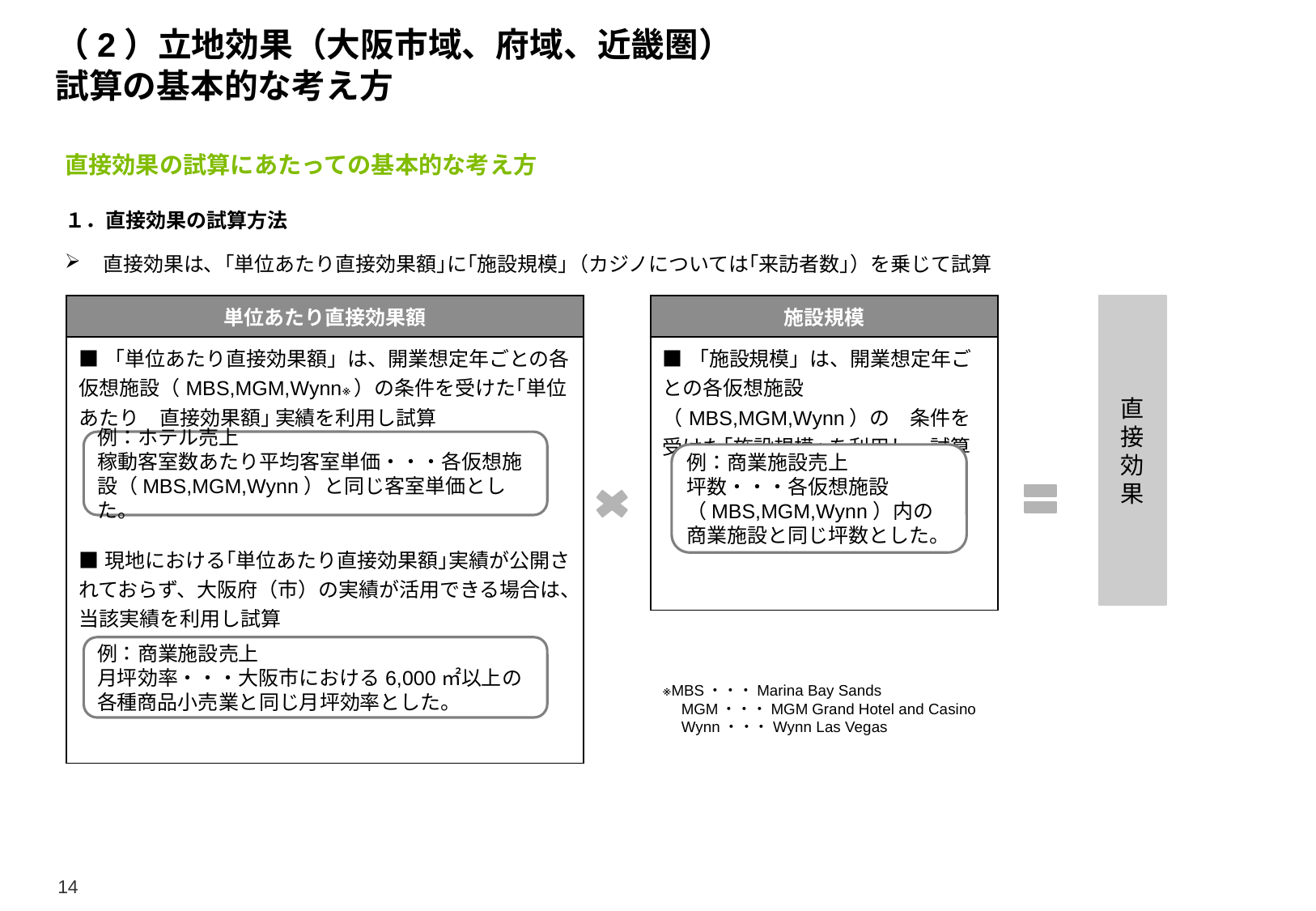

# （2）立地効果（大阪市域、府域、近畿圏） 試算の基本的な考え方
直接効果の試算にあたっての基本的な考え方
１．直接効果の試算方法
直接効果は、｢単位あたり直接効果額｣に｢施設規模｣（カジノについては｢来訪者数｣）を乗じて試算

| 単位あたり直接効果額 |
| --- |
| ■「単位あたり直接効果額」は、開業想定年ごとの各仮想施設（MBS,MGM,Wynn※）の条件を受けた｢単位あたり　直接効果額｣ 実績を利用し試算 ■現地における｢単位あたり直接効果額｣実績が公開されておらず、大阪府（市）の実績が活用できる場合は、当該実績を利用し試算 |
| 施設規模 |
| --- |
| ■「施設規模」は、開業想定年ごとの各仮想施設（MBS,MGM,Wynn）の　条件を受けた｢施設規模｣ を利用し　試算 |
直
接
効
果
例：ホテル売上
稼動客室数あたり平均客室単価・・・各仮想施設（MBS,MGM,Wynn）と同じ客室単価とした。
例：商業施設売上
坪数・・・各仮想施設（MBS,MGM,Wynn）内の商業施設と同じ坪数とした。

例：商業施設売上
月坪効率・・・大阪市における6,000㎡以上の各種商品小売業と同じ月坪効率とした。
※MBS・・・Marina Bay Sands
　MGM・・・MGM Grand Hotel and Casino
　Wynn・・・Wynn Las Vegas

14